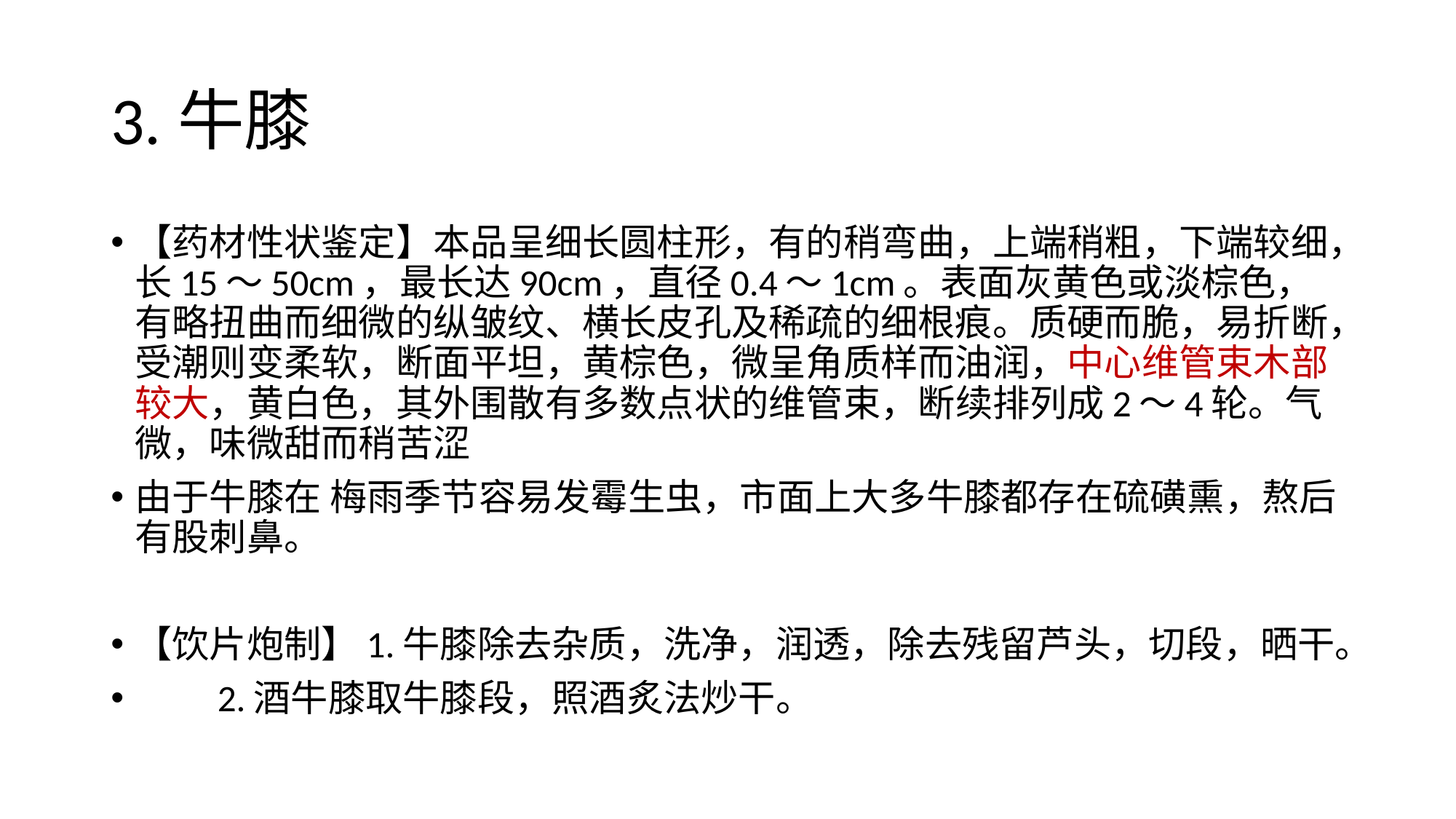

# 3.牛膝
【药材性状鉴定】本品呈细长圆柱形，有的稍弯曲，上端稍粗，下端较细，长15～50cm，最长达90cm，直径0.4～1cm。表面灰黄色或淡棕色，有略扭曲而细微的纵皱纹、横长皮孔及稀疏的细根痕。质硬而脆，易折断，受潮则变柔软，断面平坦，黄棕色，微呈角质样而油润，中心维管束木部较大，黄白色，其外围散有多数点状的维管束，断续排列成2～4轮。气微，味微甜而稍苦涩
由于牛膝在 梅雨季节容易发霉生虫，市面上大多牛膝都存在硫磺熏，熬后有股刺鼻。

【饮片炮制】1.牛膝除去杂质，洗净，润透，除去残留芦头，切段，晒干。
　　2.酒牛膝取牛膝段，照酒炙法炒干。